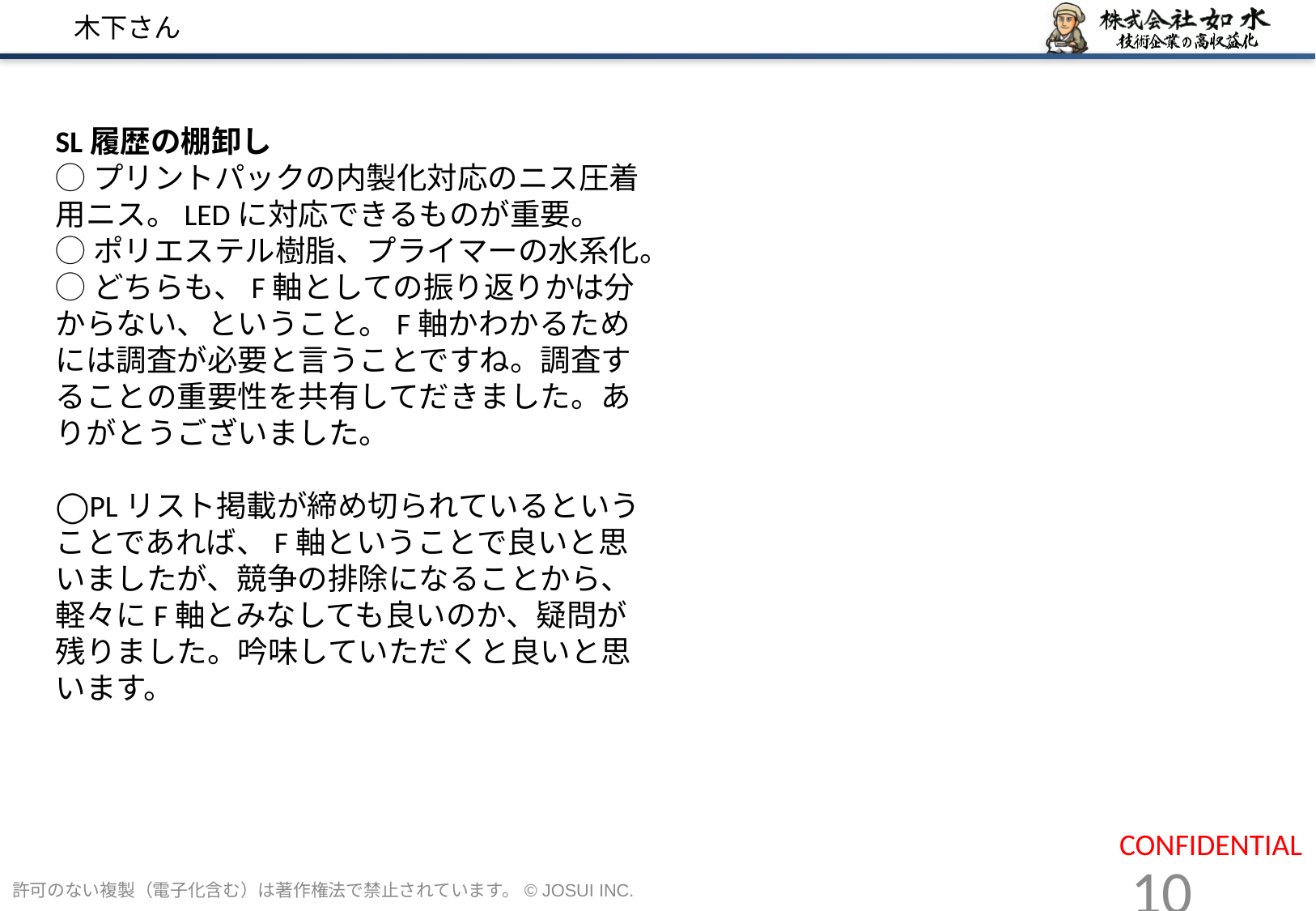

# 木下さん
SL履歴の棚卸し
◯プリントパックの内製化対応のニス圧着用ニス。LEDに対応できるものが重要。
◯ポリエステル樹脂、プライマーの水系化。
◯どちらも、F軸としての振り返りかは分からない、ということ。F軸かわかるためには調査が必要と言うことですね。調査することの重要性を共有してだきました。ありがとうございました。

◯PLリスト掲載が締め切られているということであれば、F軸ということで良いと思いましたが、競争の排除になることから、軽々にF軸とみなしても良いのか、疑問が残りました。吟味していただくと良いと思います。
許可のない複製（電子化含む）は著作権法で禁止されています。© JOSUI INC.
10